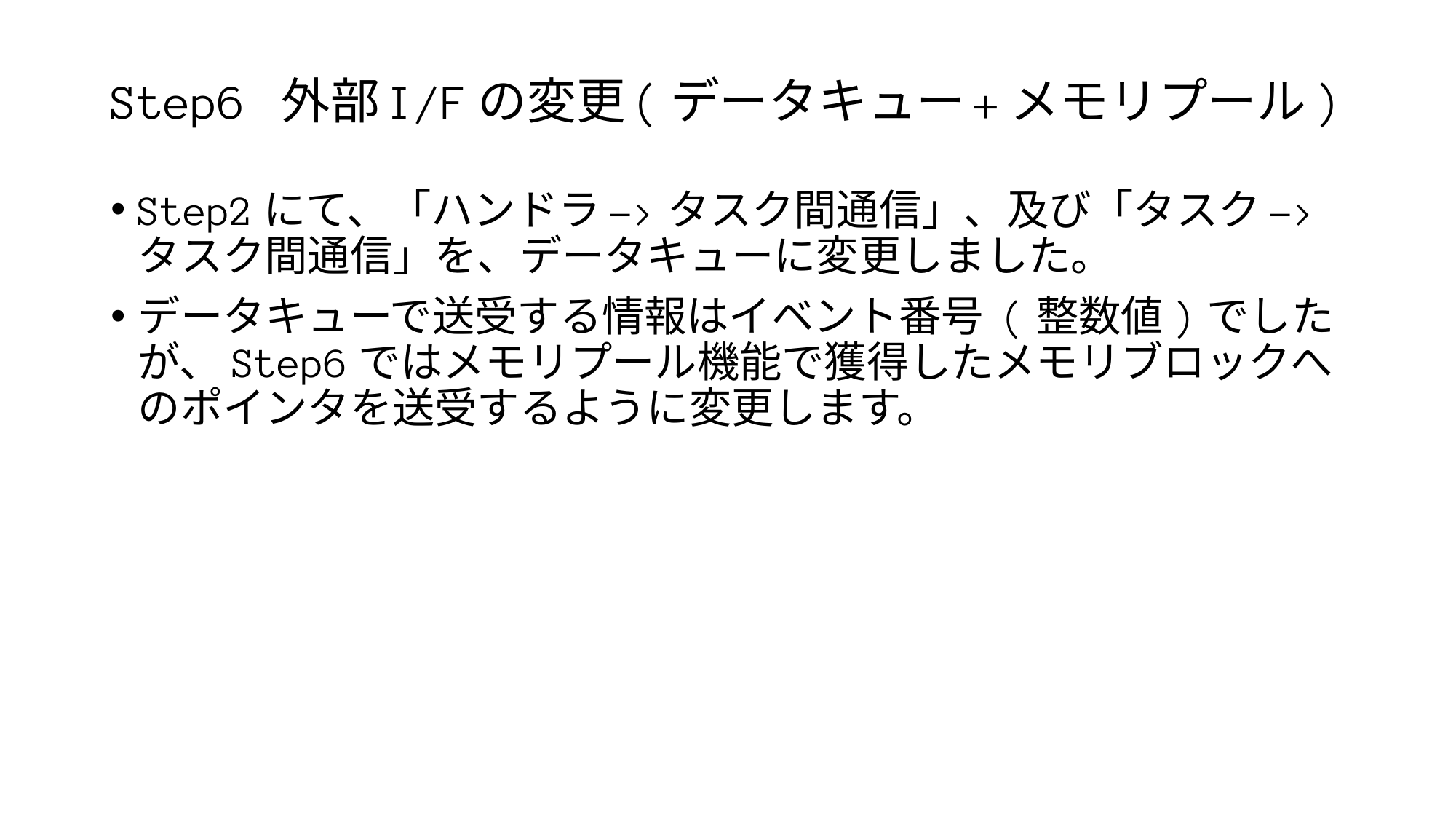

# Step6 外部I/Fの変更(データキュー+メモリプール)
Step2にて、「ハンドラ->タスク間通信」、及び「タスク->タスク間通信」を、データキューに変更しました。
データキューで送受する情報はイベント番号 (整数値)でしたが、Step6ではメモリプール機能で獲得したメモリブロックへのポインタを送受するように変更します。